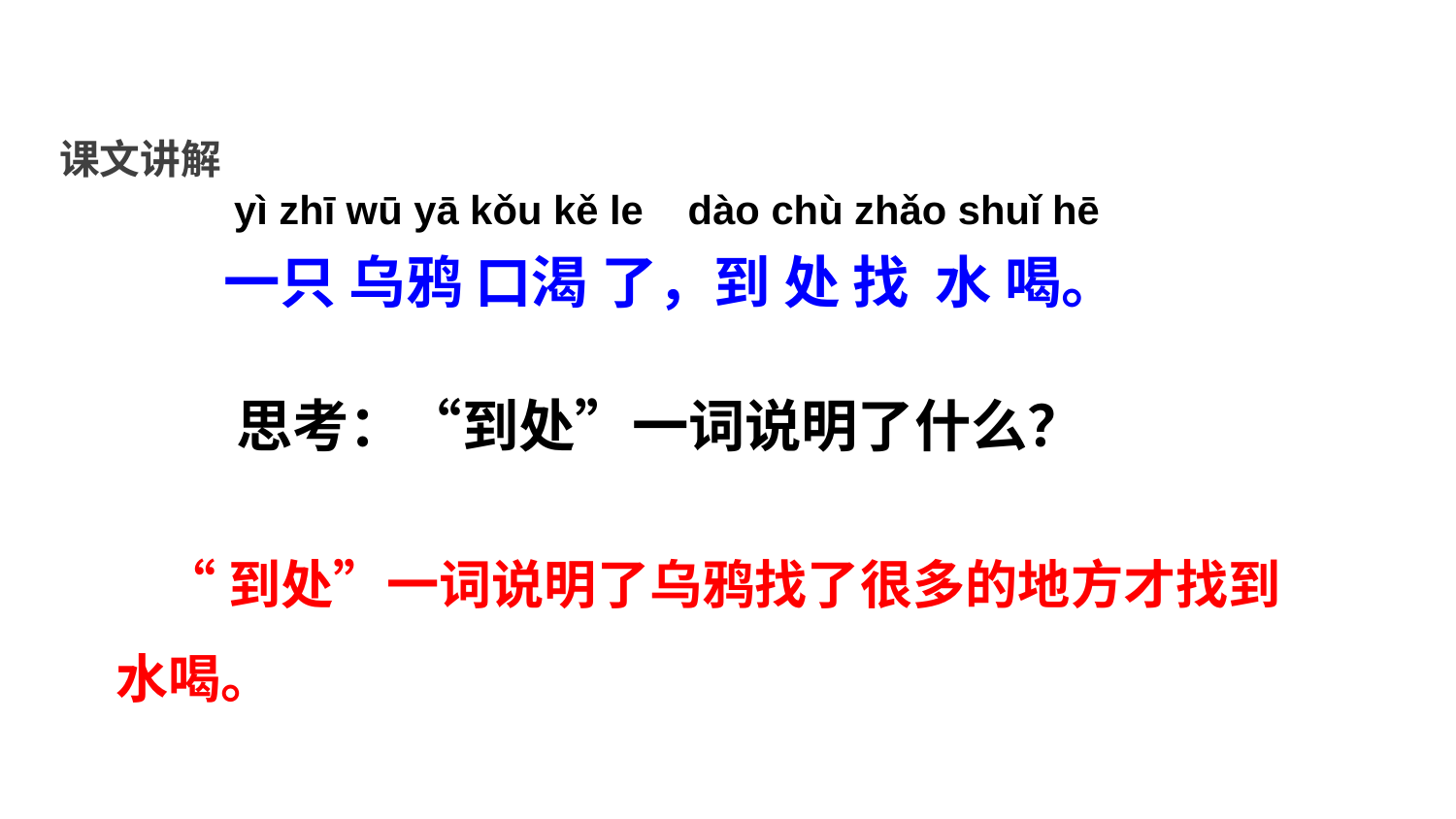

课文讲解
yì zhī wū yā kǒu kě le    dào chù zhǎo shuǐ hē
一只 乌鸦 口渴 了，到 处 找  水 喝。
思考：“到处”一词说明了什么？
    “到处”一词说明了乌鸦找了很多的地方才找到水喝。